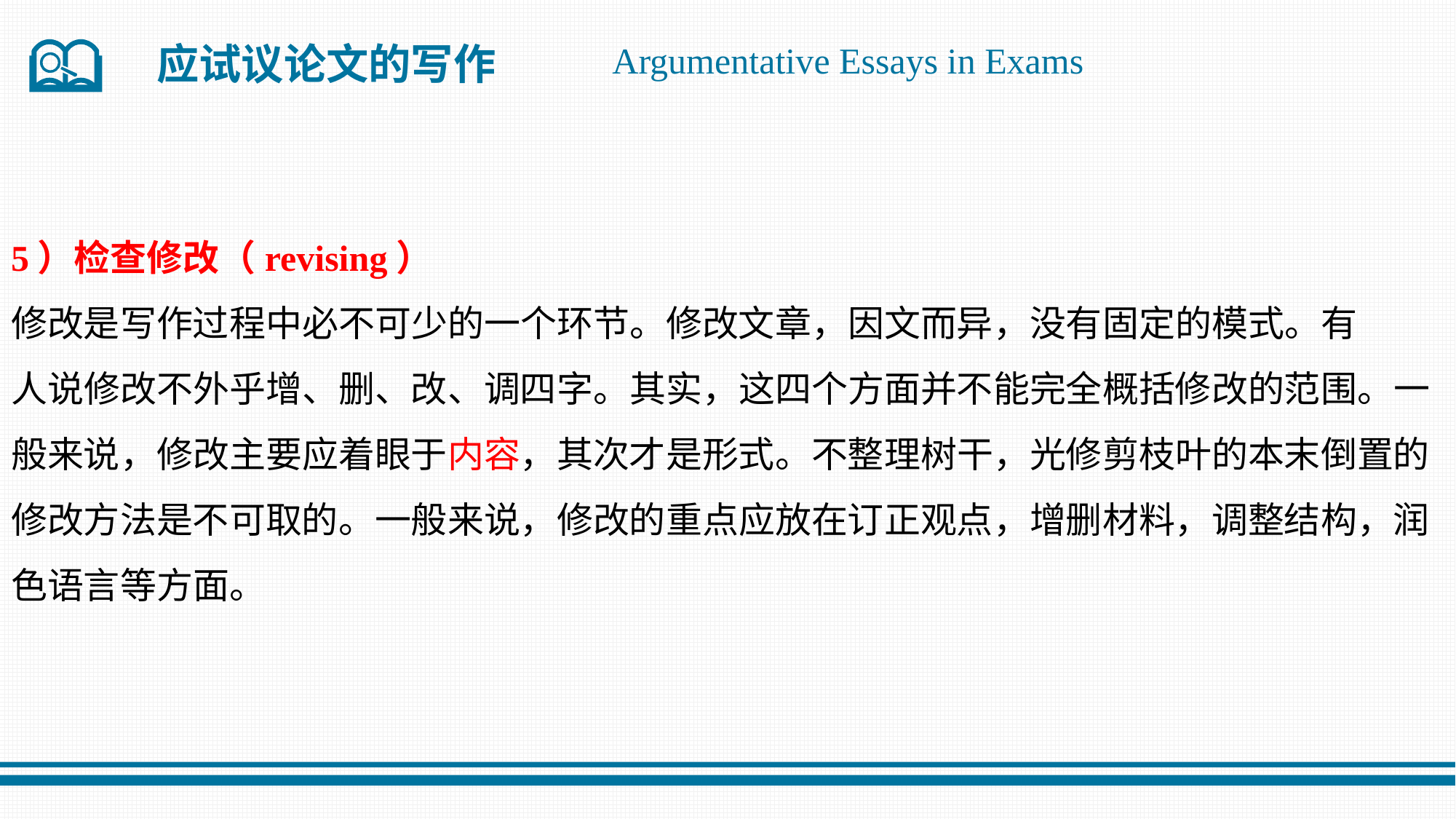

应试议论文的写作
Argumentative Essays in Exams
5）检查修改（revising）
修改是写作过程中必不可少的一个环节。修改文章，因文而异，没有固定的模式。有
人说修改不外乎增、删、改、调四字。其实，这四个方面并不能完全概括修改的范围。一
般来说，修改主要应着眼于内容，其次才是形式。不整理树干，光修剪枝叶的本末倒置的
修改方法是不可取的。一般来说，修改的重点应放在订正观点，增删材料，调整结构，润
色语言等方面。